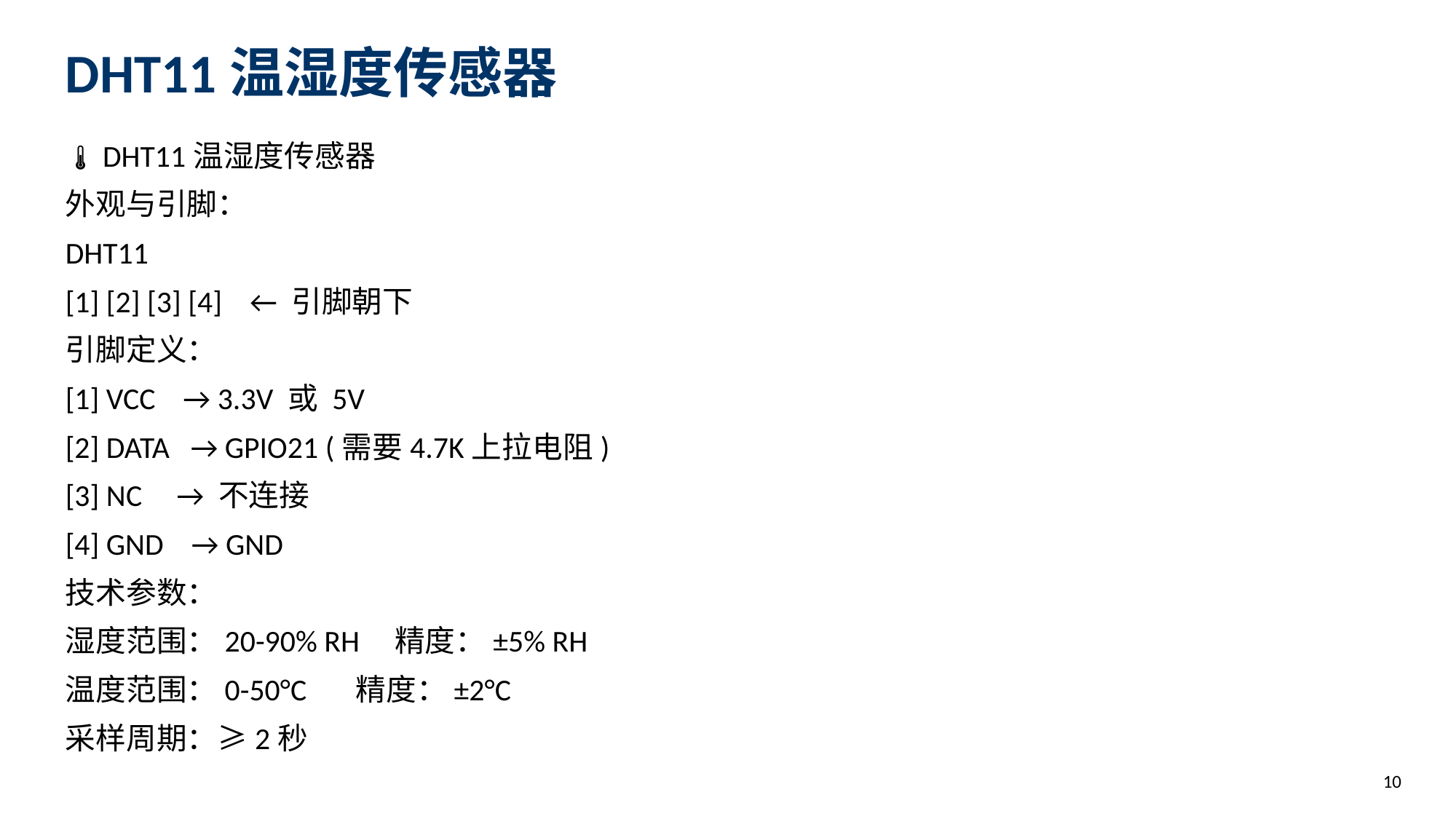

DHT11温湿度传感器
🌡️ DHT11温湿度传感器
外观与引脚：
DHT11
[1] [2] [3] [4]    ← 引脚朝下
引脚定义：
[1] VCC    → 3.3V 或 5V
[2] DATA   → GPIO21 (需要4.7K上拉电阻)
[3] NC     → 不连接
[4] GND    → GND
技术参数：
湿度范围：20-90% RH    精度：±5% RH
温度范围：0-50°C      精度：±2°C
采样周期：≥2秒
10